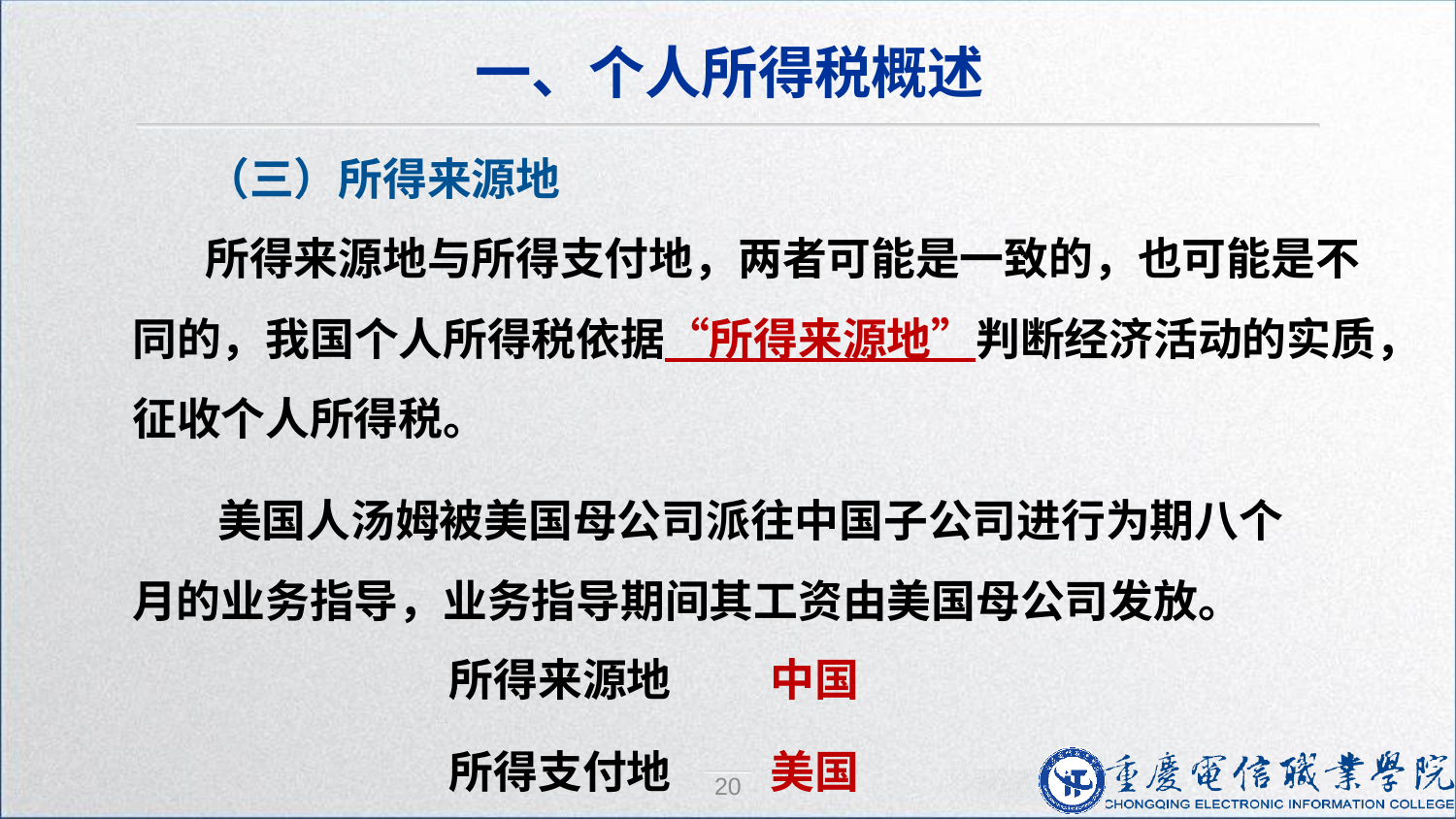

一、个人所得税概述
（三）所得来源地
所得来源地与所得支付地，两者可能是一致的，也可能是不同的，我国个人所得税依据“所得来源地”判断经济活动的实质，征收个人所得税。

美国人汤姆被美国母公司派往中国子公司进行为期八个月的业务指导，业务指导期间其工资由美国母公司发放。
所得来源地
中国
所得支付地
美国
20